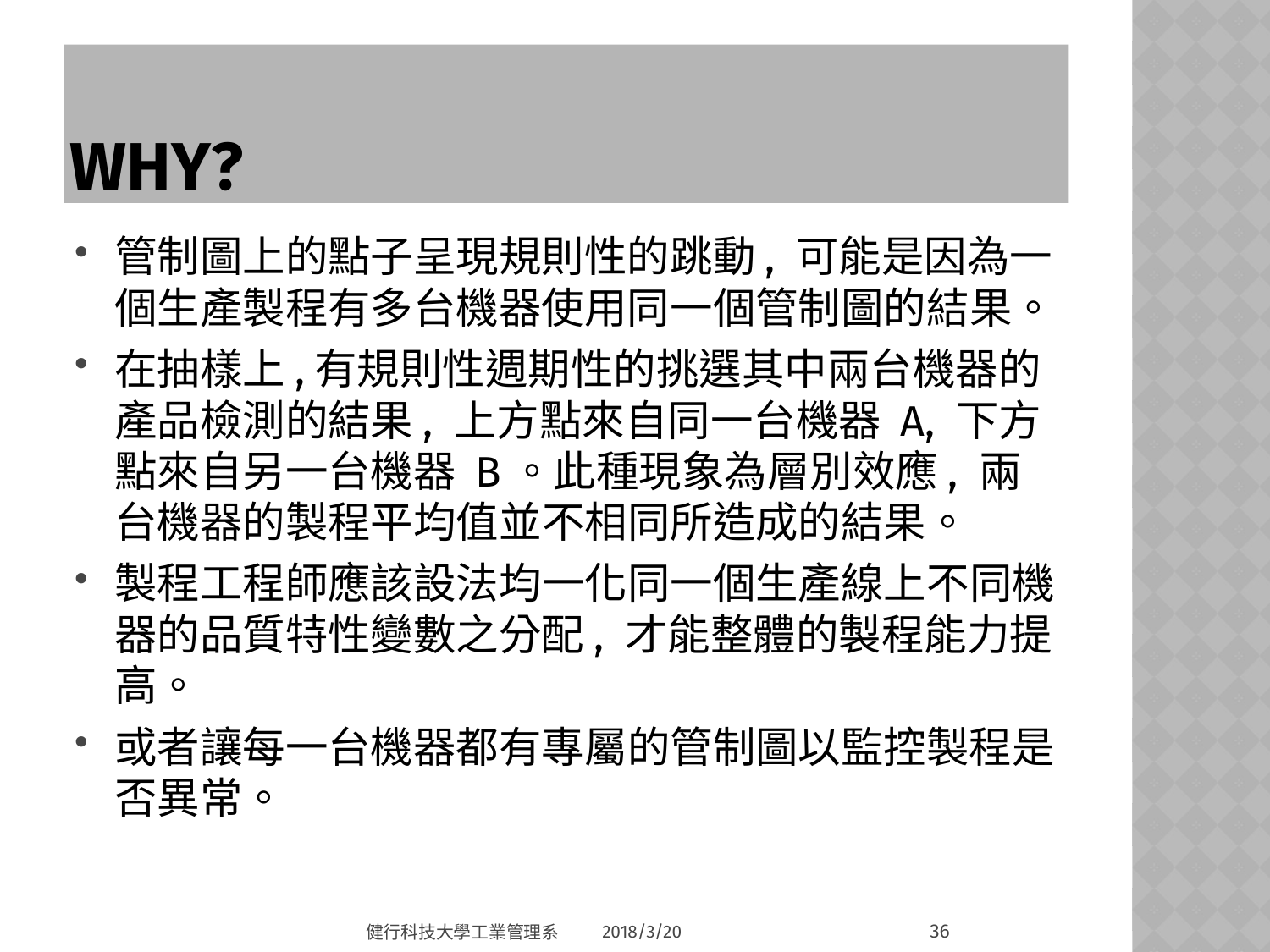

# Why?
管制圖上的點子呈現規則性的跳動, 可能是因為一個生產製程有多台機器使用同一個管制圖的結果。
在抽樣上,有規則性週期性的挑選其中兩台機器的產品檢測的結果, 上方點來自同一台機器 A, 下方點來自另一台機器 B。此種現象為層別效應, 兩台機器的製程平均值並不相同所造成的結果。
製程工程師應該設法均一化同一個生產線上不同機器的品質特性變數之分配, 才能整體的製程能力提高。
或者讓每一台機器都有專屬的管制圖以監控製程是否異常。
36
健行科技大學工業管理系
2018/3/20